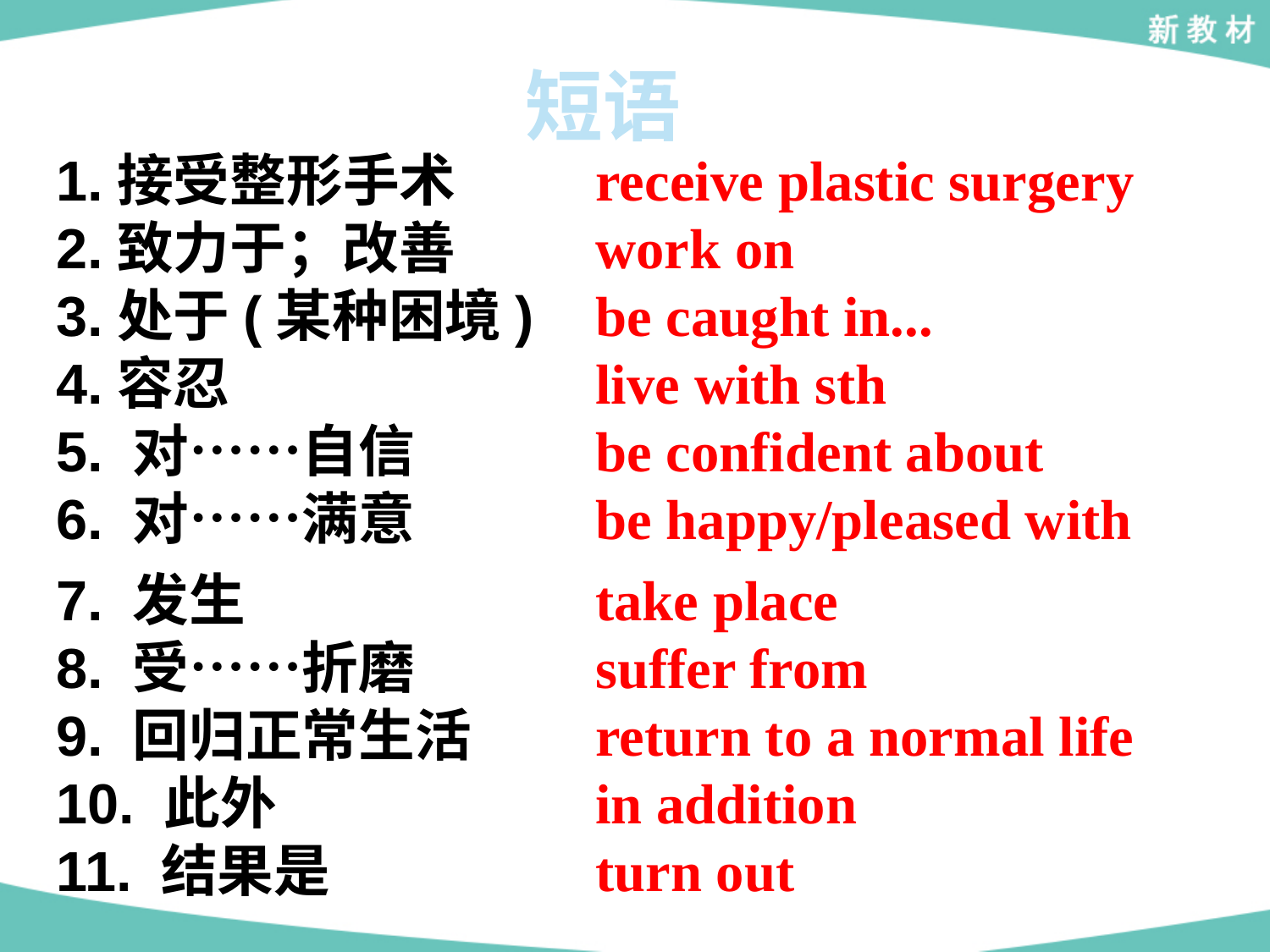

短语
1.接受整形手术
2.致力于；改善
3.处于(某种困境)
4.容忍
5. 对……自信
6. 对……满意
receive plastic surgery
work on
be caught in...
live with sth
be confident about
be happy/pleased with
7. 发生
8. 受……折磨
9. 回归正常生活
10. 此外
11. 结果是
take place
suffer from
return to a normal life
in addition
turn out